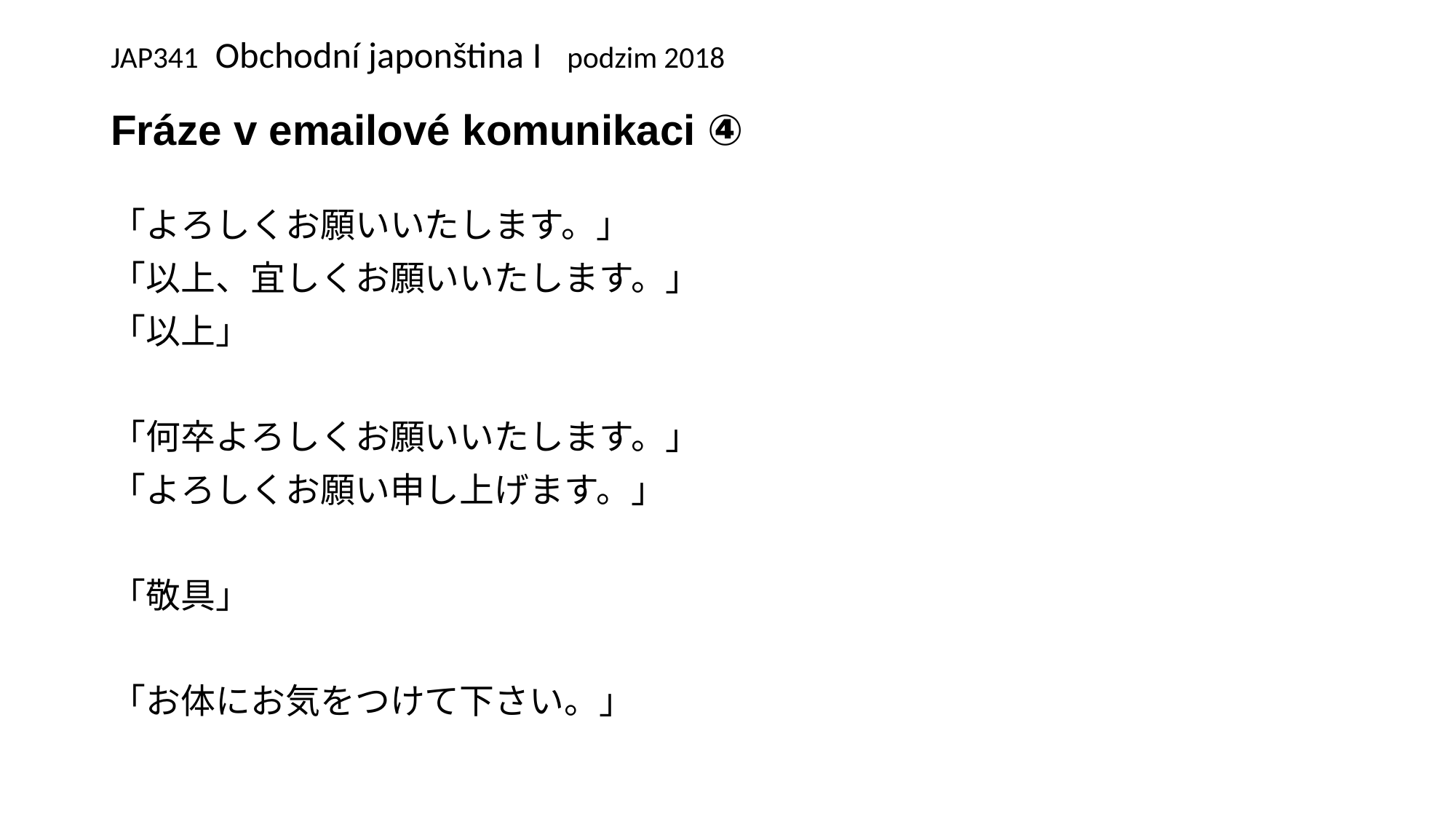

# JAP341  Obchodní japonština I   podzim 2018
Fráze v emailové komunikaci ④

「よろしくお願いいたします。」
「以上、宜しくお願いいたします。」
「以上」

「何卒よろしくお願いいたします。」
「よろしくお願い申し上げます。」

「敬具」

「お体にお気をつけて下さい。」